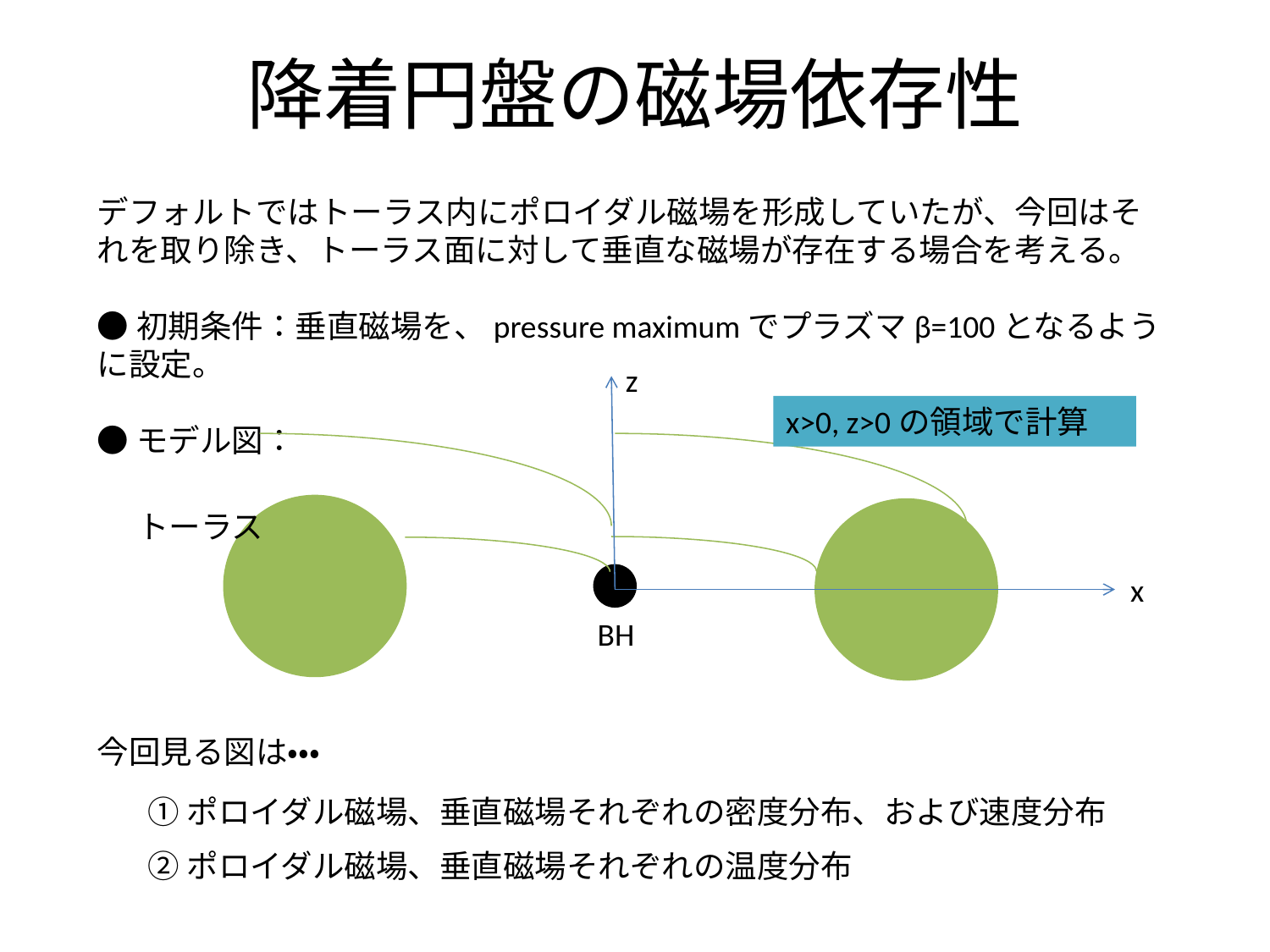

# 降着円盤の磁場依存性
デフォルトではトーラス内にポロイダル磁場を形成していたが、今回はそれを取り除き、トーラス面に対して垂直な磁場が存在する場合を考える。

●初期条件：垂直磁場を、pressure maximumでプラズマβ=100となるように設定。

●モデル図：
z
x>0, z>0の領域で計算

トーラス

x

BH
今回見る図は・・・
①ポロイダル磁場、垂直磁場それぞれの密度分布、および速度分布
②ポロイダル磁場、垂直磁場それぞれの温度分布